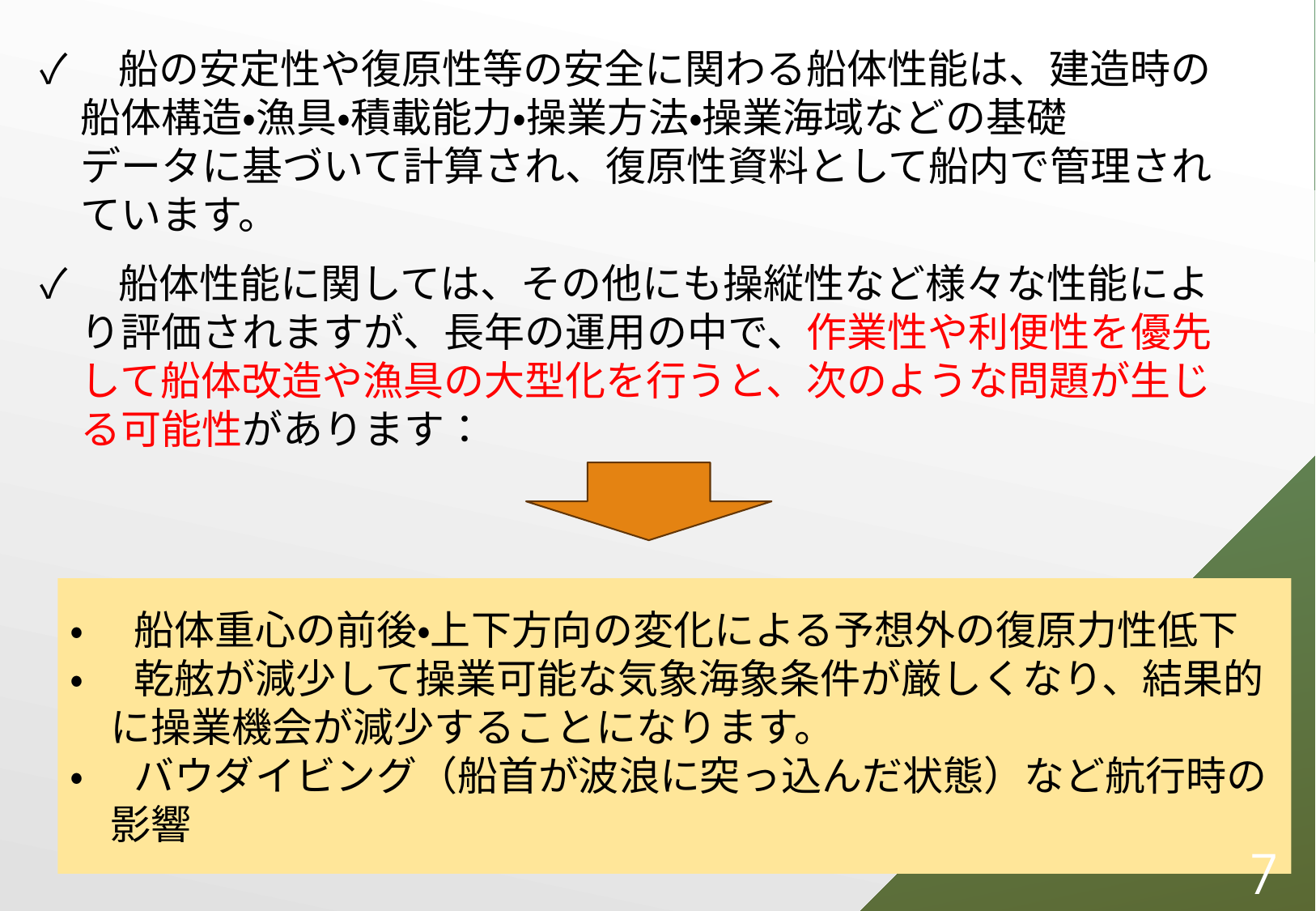

✓　船の安定性や復原性等の安全に関わる船体性能は、建造時の
　船体構造・漁具・積載能力・操業方法・操業海域などの基礎
　データに基づいて計算され、復原性資料として船内で管理され
　ています。

✓　船体性能に関しては、その他にも操縦性など様々な性能によ
　り評価されますが、長年の運用の中で、作業性や利便性を優先
　して船体改造や漁具の大型化を行うと、次のような問題が生じ
　る可能性があります：

•　船体重心の前後・上下方向の変化による予想外の復原力性低下
•　乾舷が減少して操業可能な気象海象条件が厳しくなり、結果的
　に操業機会が減少することになります。
•　バウダイビング（船首が波浪に突っ込んだ状態）など航行時の
　影響

7